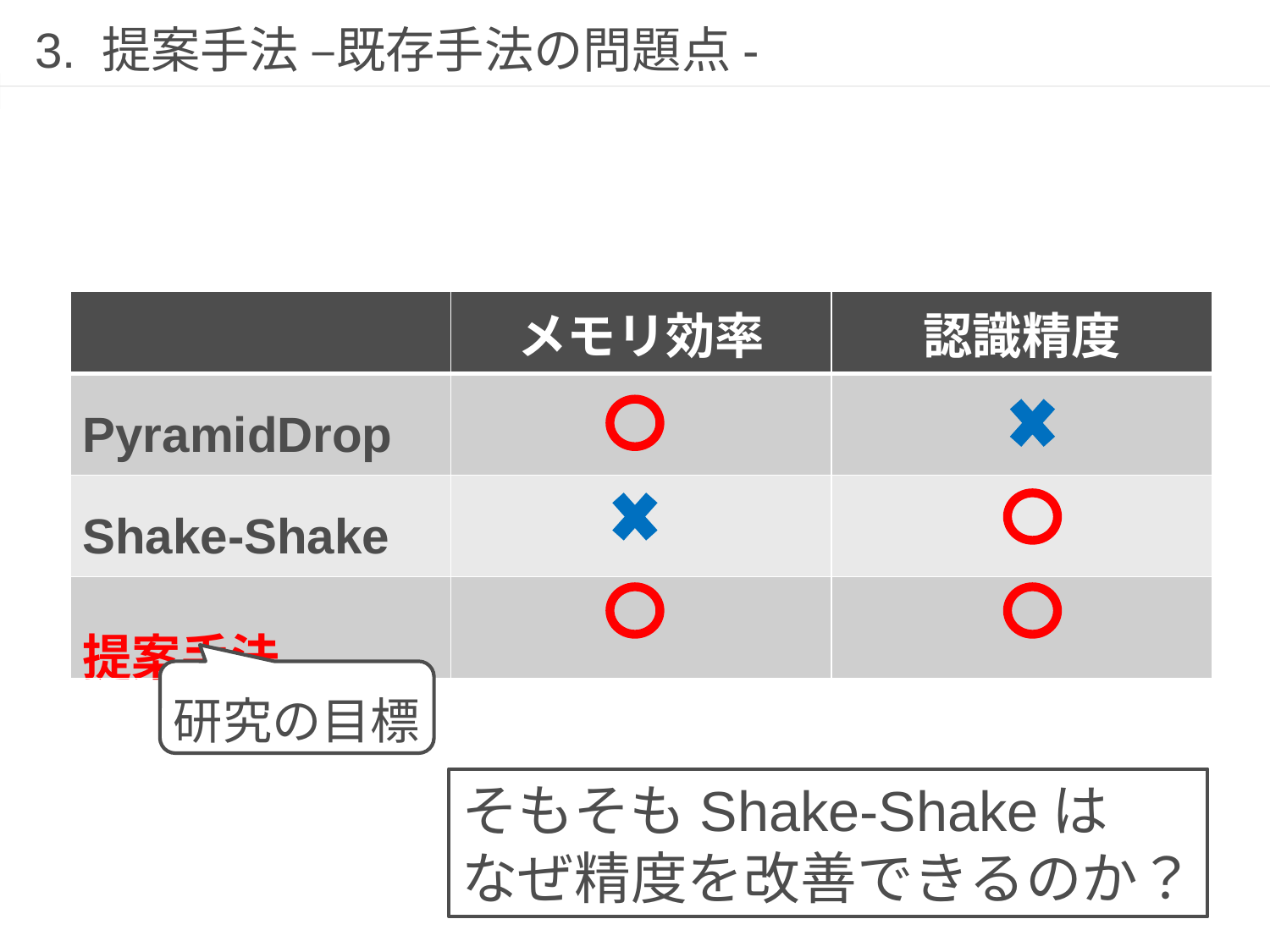

# 3. 提案手法 –既存手法の問題点-
|  | メモリ効率 | 認識精度 |
| --- | --- | --- |
| PyramidDrop |  |  |
| Shake-Shake |  |  |
| 提案手法 |  |  |

研究の目標
そもそもShake-Shakeは
なぜ精度を改善できるのか？